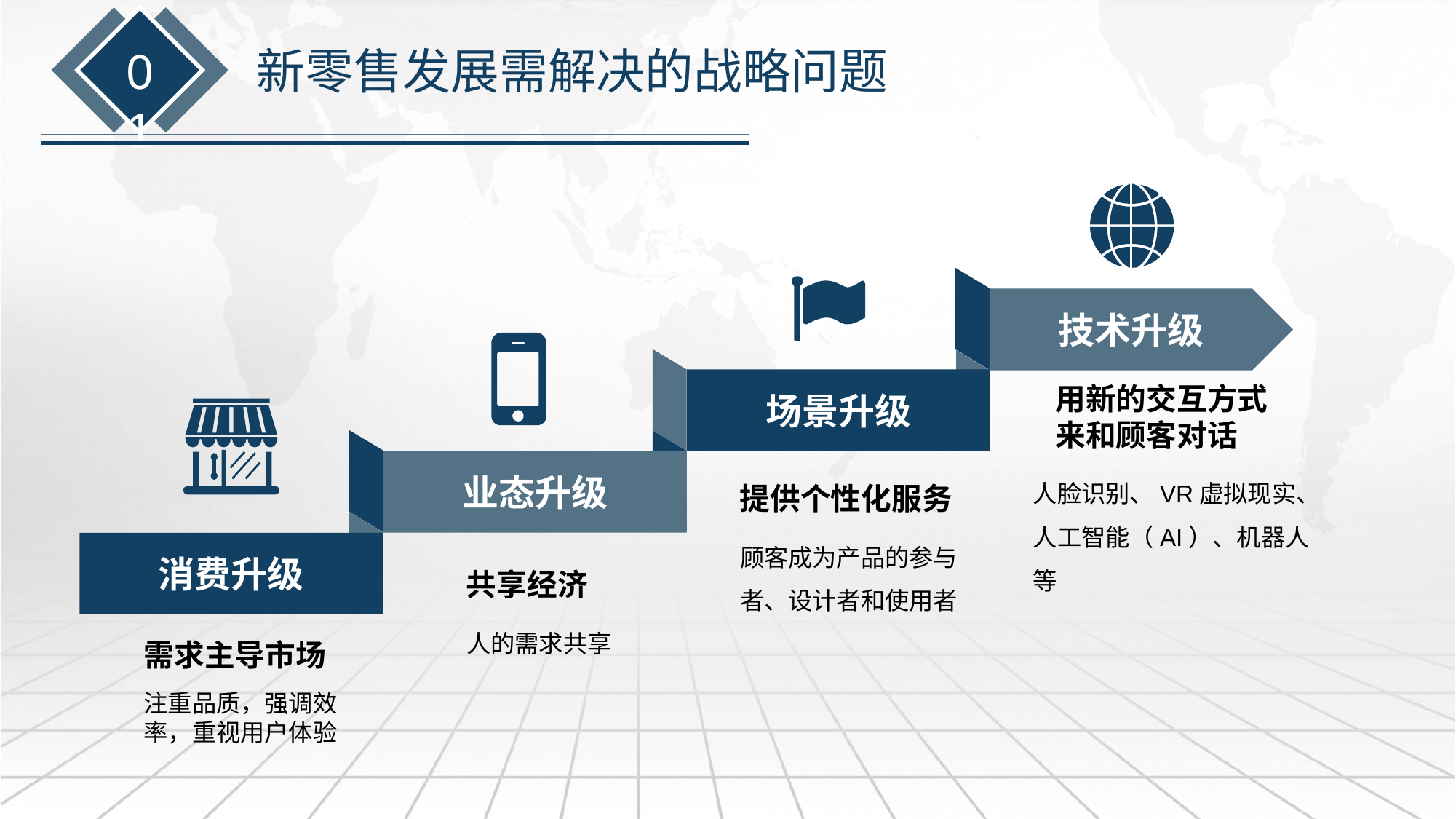

01
新零售发展需解决的战略问题

技术升级

场景升级

用新的交互方式
来和顾客对话
人脸识别、VR虚拟现实、人工智能（AI）、机器人等

业态升级

提供个性化服务
顾客成为产品的参与者、设计者和使用者
消费升级

共享经济
人的需求共享
需求主导市场
注重品质，强调效率，重视用户体验